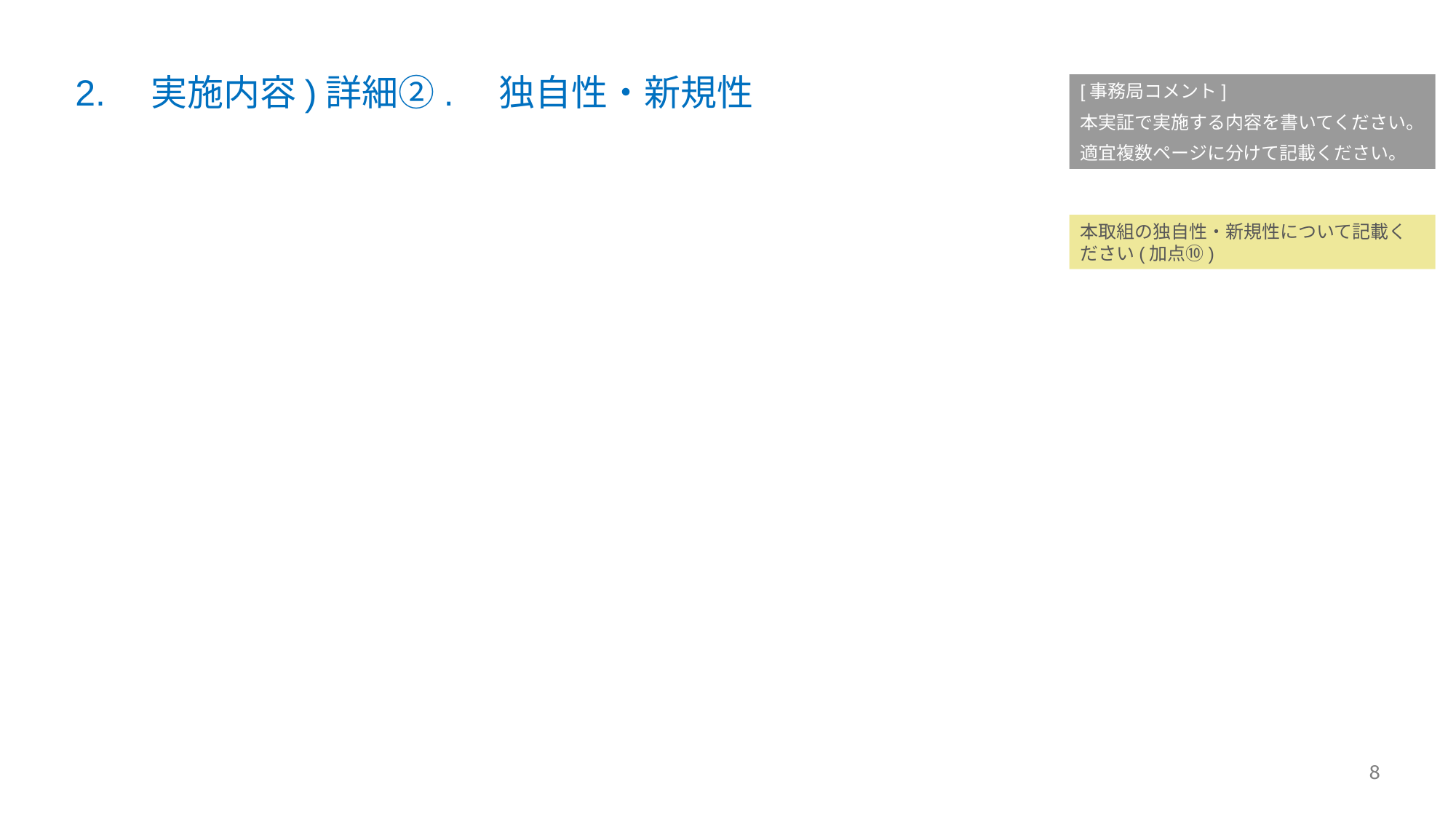

# 2.　実施内容)詳細②.　独自性・新規性
[事務局コメント]
本実証で実施する内容を書いてください。
適宜複数ページに分けて記載ください。
本取組の独自性・新規性について記載ください(加点⑩)